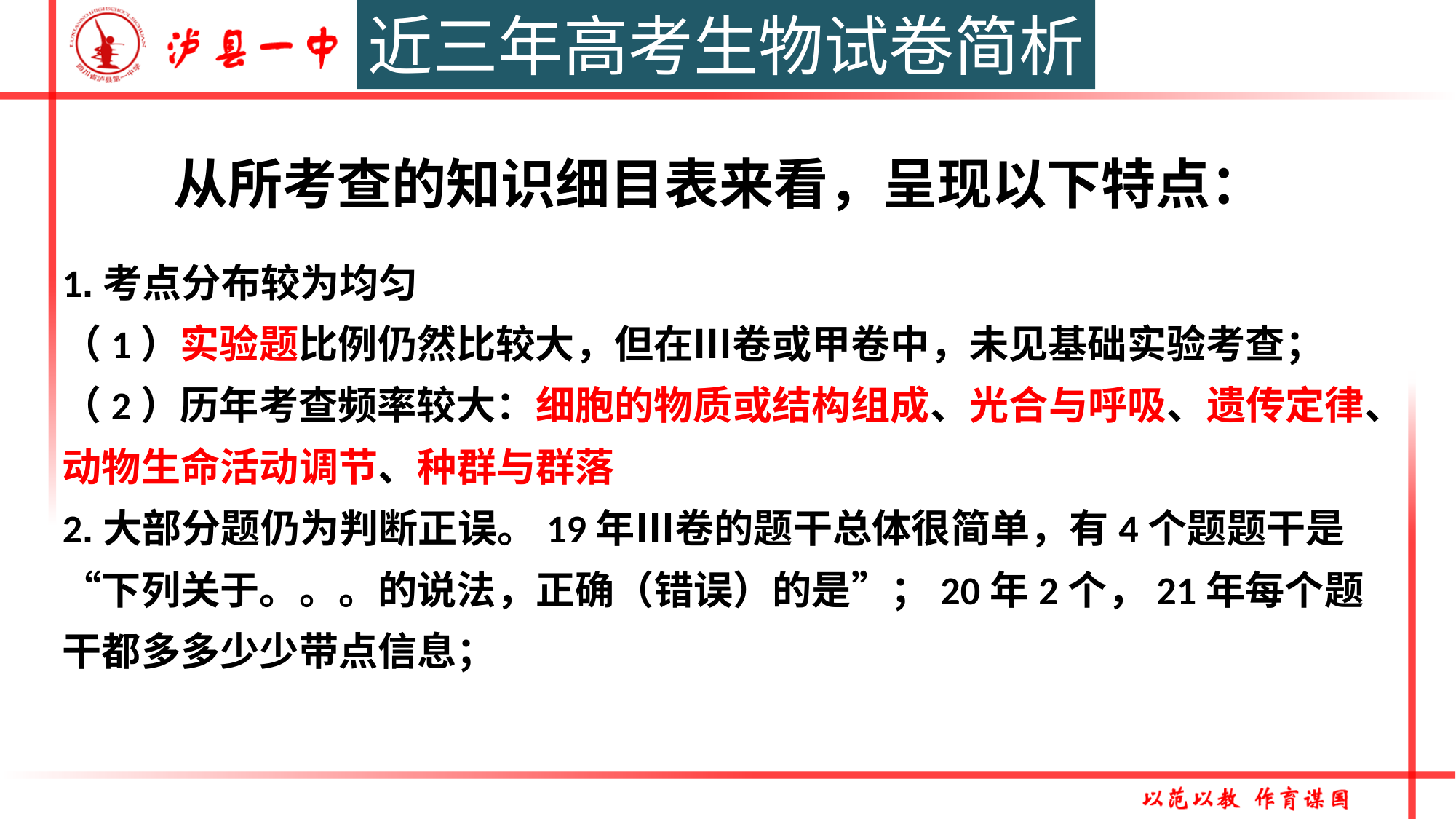

近三年高考生物试卷简析
# 从所考查的知识细目表来看，呈现以下特点：
1.考点分布较为均匀
（1）实验题比例仍然比较大，但在Ⅲ卷或甲卷中，未见基础实验考查；
（2）历年考查频率较大：细胞的物质或结构组成、光合与呼吸、遗传定律、动物生命活动调节、种群与群落
2.大部分题仍为判断正误。19年Ⅲ卷的题干总体很简单，有4个题题干是“下列关于。。。的说法，正确（错误）的是”；20年2个，21年每个题干都多多少少带点信息；